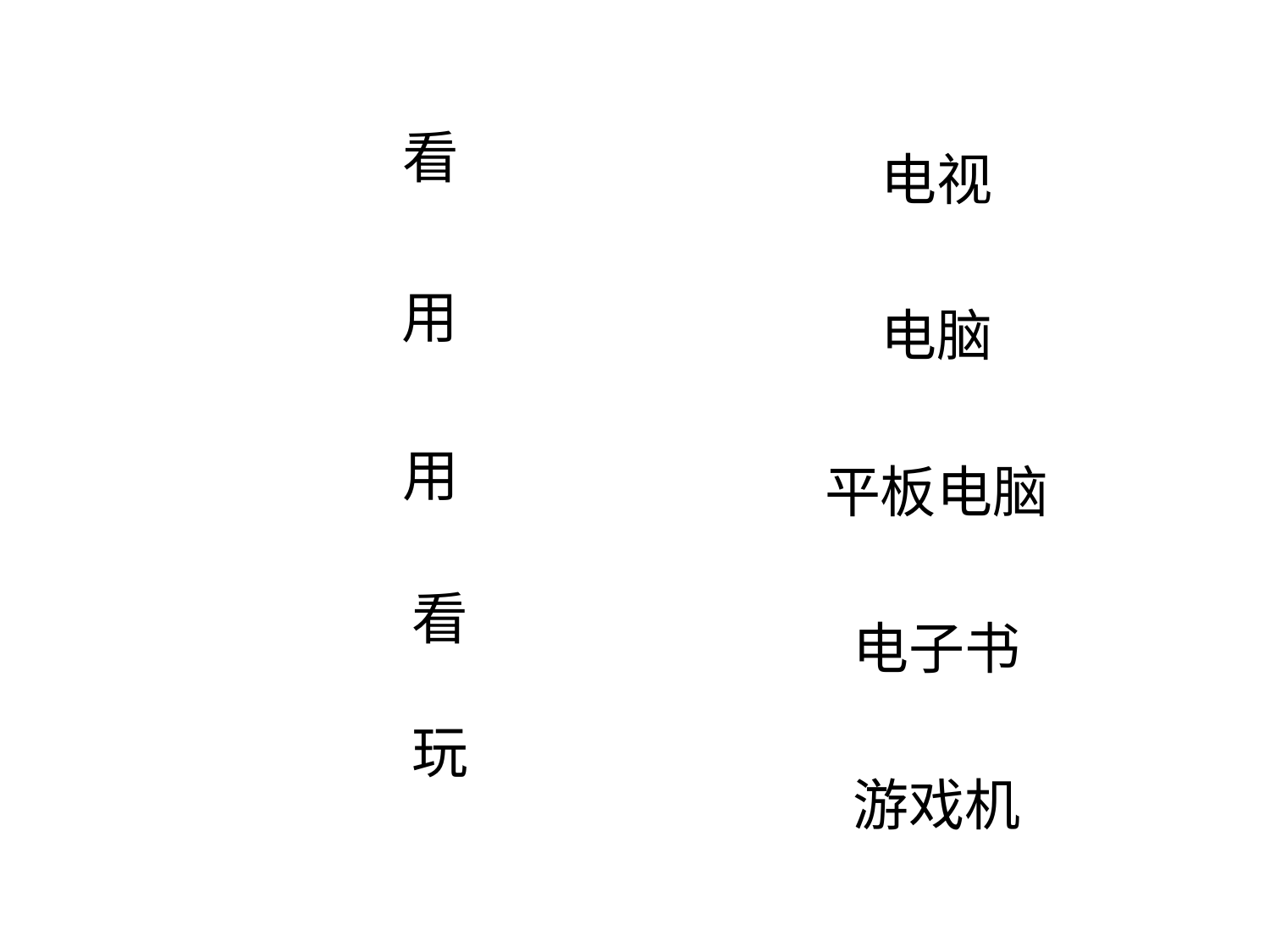

看
电视

电脑

平板电脑

电子书

游戏机
用
用
看
玩